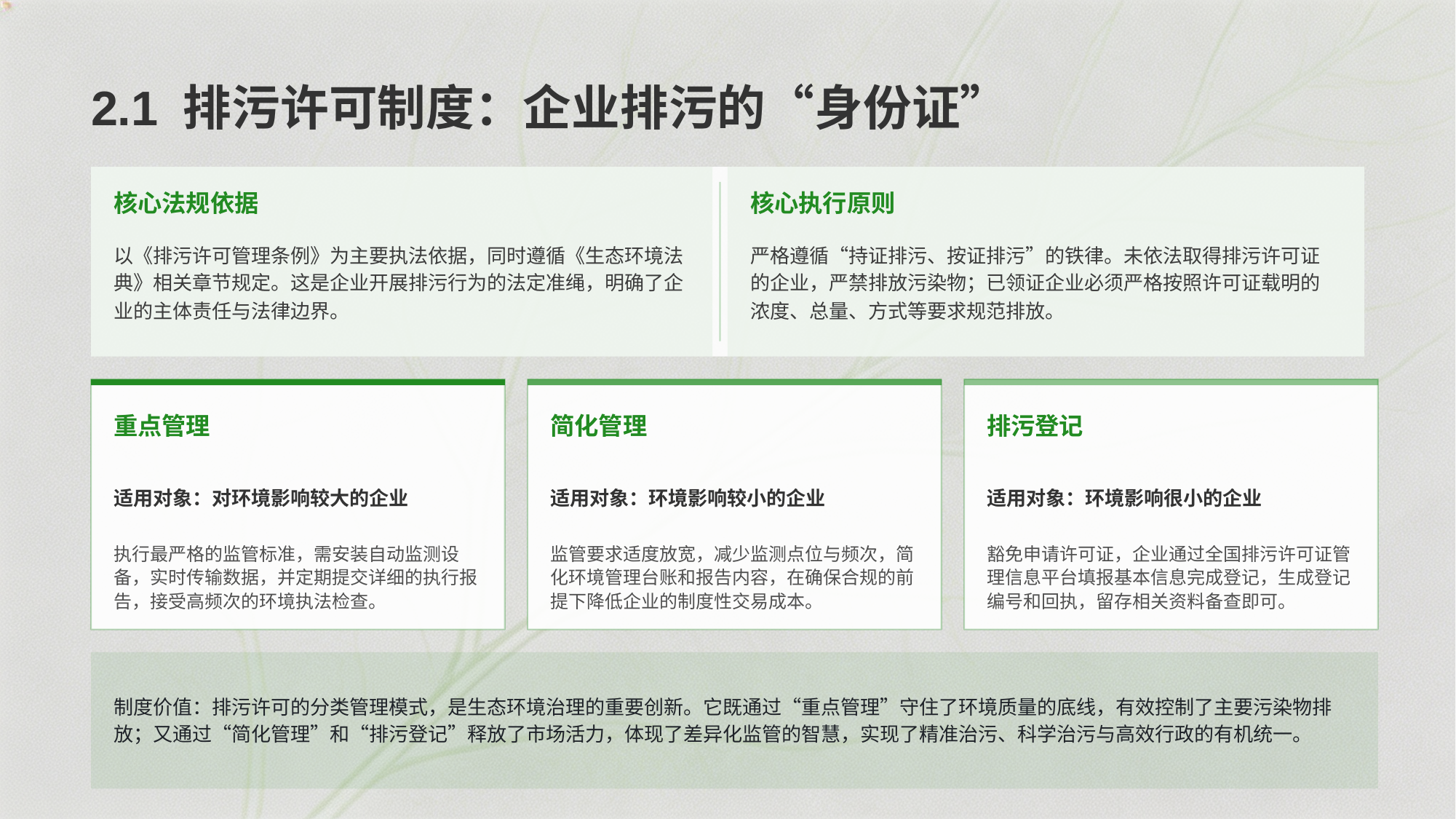

2.1 排污许可制度：企业排污的“身份证”

核心法规依据
核心执行原则
以《排污许可管理条例》为主要执法依据，同时遵循《生态环境法典》相关章节规定。这是企业开展排污行为的法定准绳，明确了企业的主体责任与法律边界。
严格遵循“持证排污、按证排污”的铁律。未依法取得排污许可证的企业，严禁排放污染物；已领证企业必须严格按照许可证载明的浓度、总量、方式等要求规范排放。

重点管理
简化管理
排污登记
适用对象：对环境影响较大的企业
适用对象：环境影响较小的企业
适用对象：环境影响很小的企业
执行最严格的监管标准，需安装自动监测设备，实时传输数据，并定期提交详细的执行报告，接受高频次的环境执法检查。
监管要求适度放宽，减少监测点位与频次，简化环境管理台账和报告内容，在确保合规的前提下降低企业的制度性交易成本。
豁免申请许可证，企业通过全国排污许可证管理信息平台填报基本信息完成登记，生成登记编号和回执，留存相关资料备查即可。

制度价值：排污许可的分类管理模式，是生态环境治理的重要创新。它既通过“重点管理”守住了环境质量的底线，有效控制了主要污染物排放；又通过“简化管理”和“排污登记”释放了市场活力，体现了差异化监管的智慧，实现了精准治污、科学治污与高效行政的有机统一。